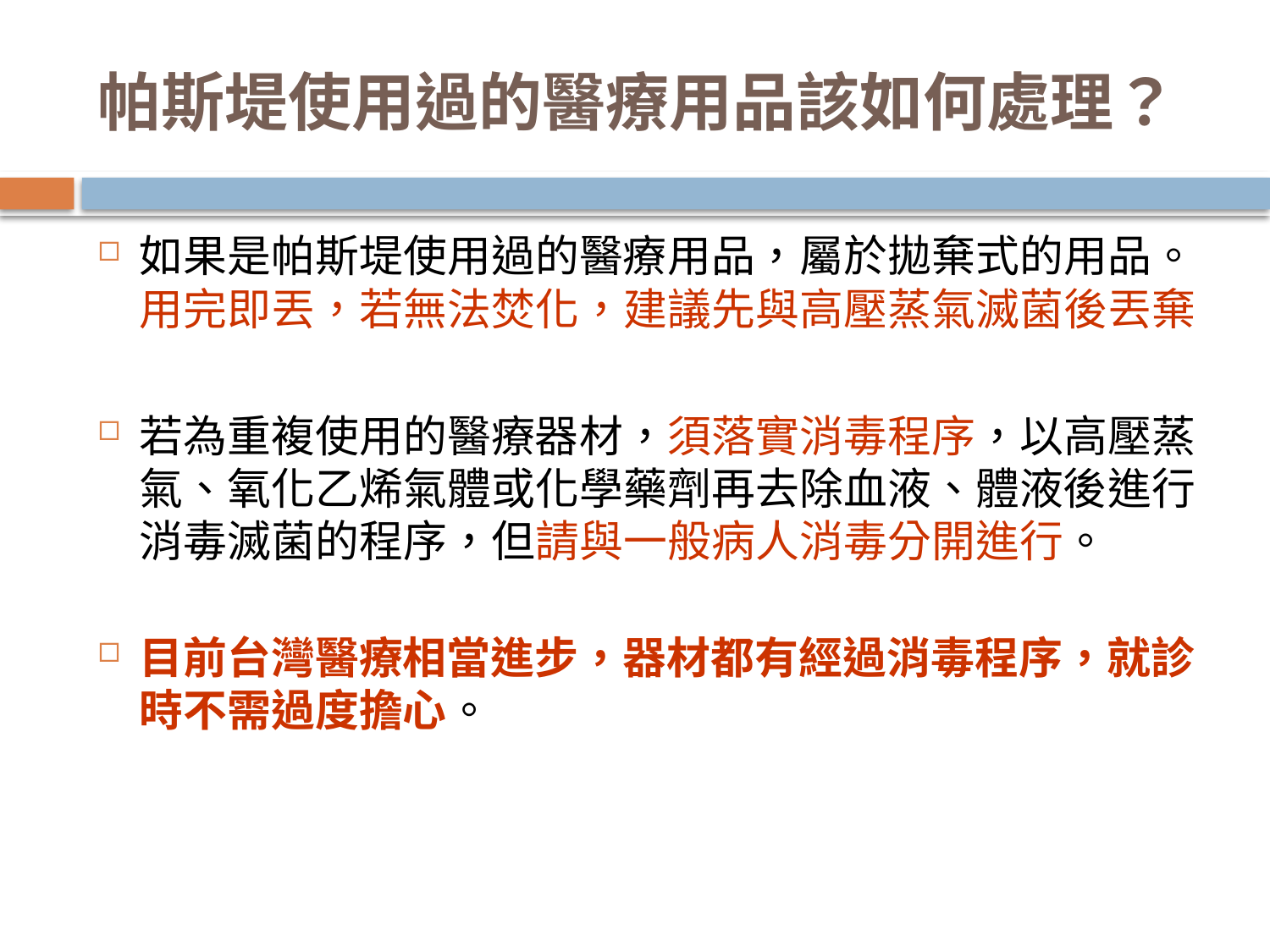

# 帕斯堤使用過的醫療用品該如何處理？
如果是帕斯堤使用過的醫療用品，屬於拋棄式的用品。用完即丟，若無法焚化，建議先與高壓蒸氣滅菌後丟棄

若為重複使用的醫療器材，須落實消毒程序，以高壓蒸氣、氧化乙烯氣體或化學藥劑再去除血液、體液後進行消毒滅菌的程序，但請與一般病人消毒分開進行。
目前台灣醫療相當進步，器材都有經過消毒程序，就診時不需過度擔心。